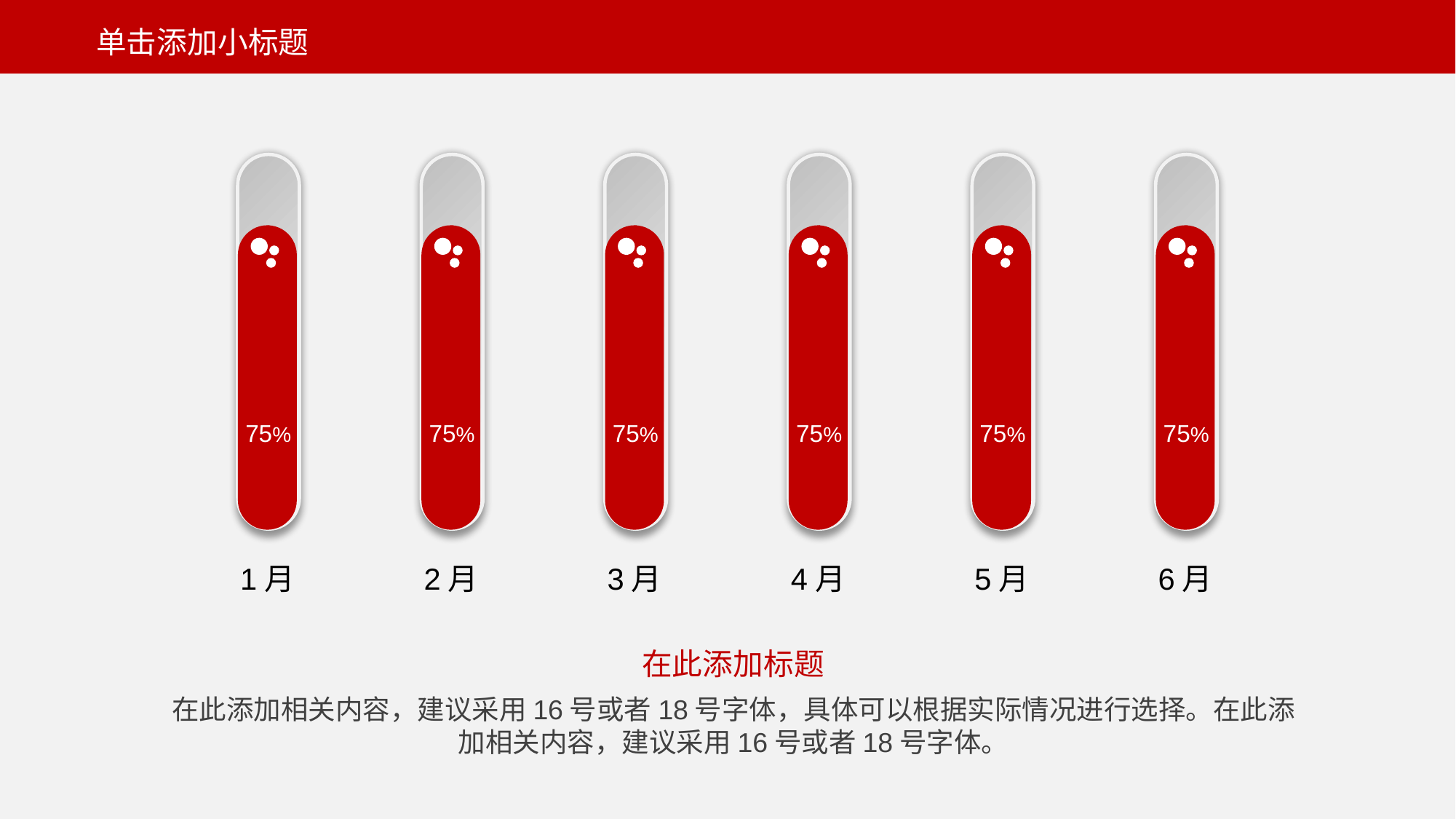

单击添加小标题

75%
1月

75%
2月

75%
3月

75%
4月

75%
5月

75%
6月
在此添加标题
在此添加相关内容，建议采用16号或者18号字体，具体可以根据实际情况进行选择。在此添加相关内容，建议采用16号或者18号字体。